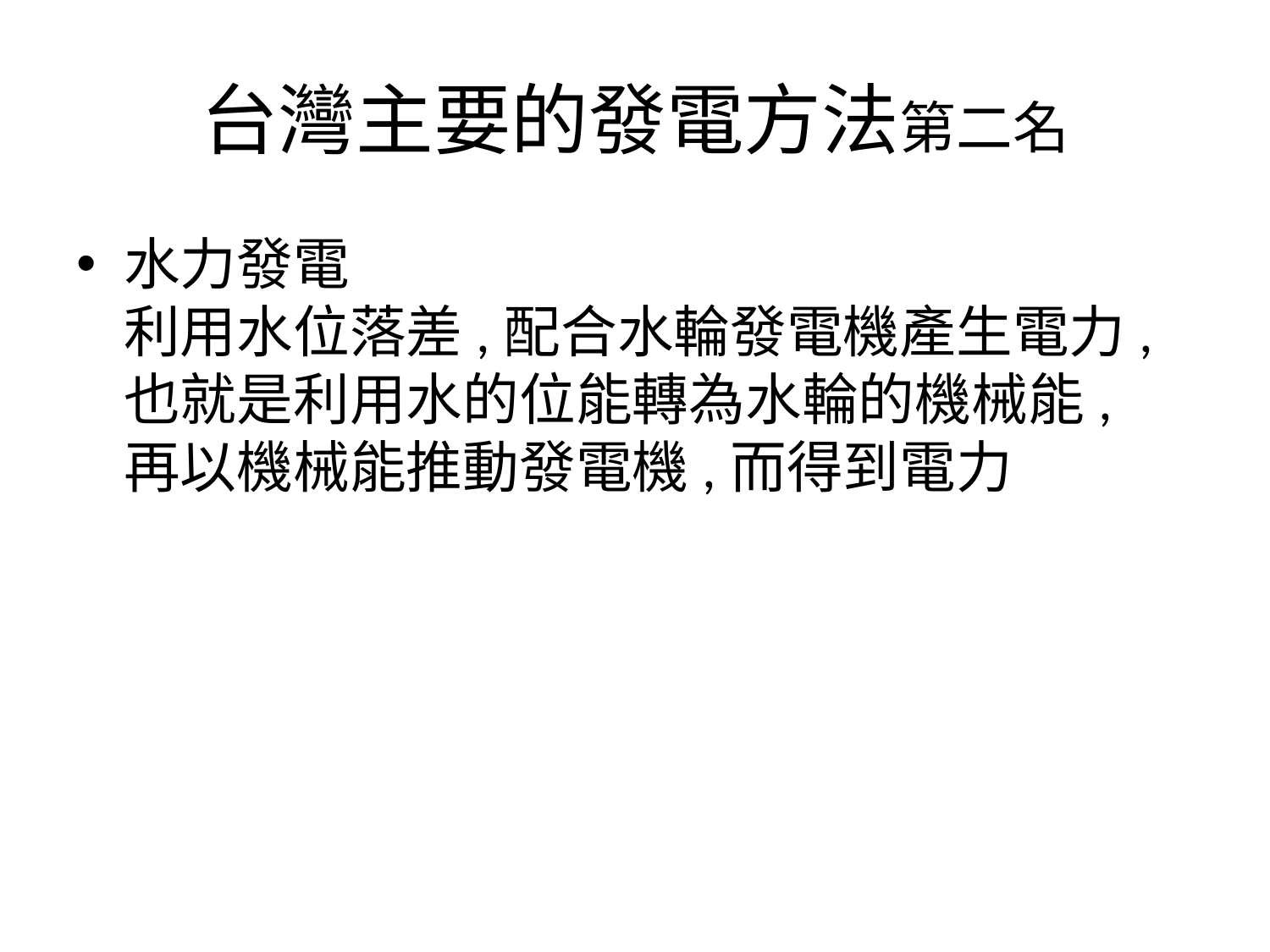

# 台灣主要的發電方法第二名
水力發電
利用水位落差,配合水輪發電機產生電力,也就是利用水的位能轉為水輪的機械能, 再以機械能推動發電機,而得到電力